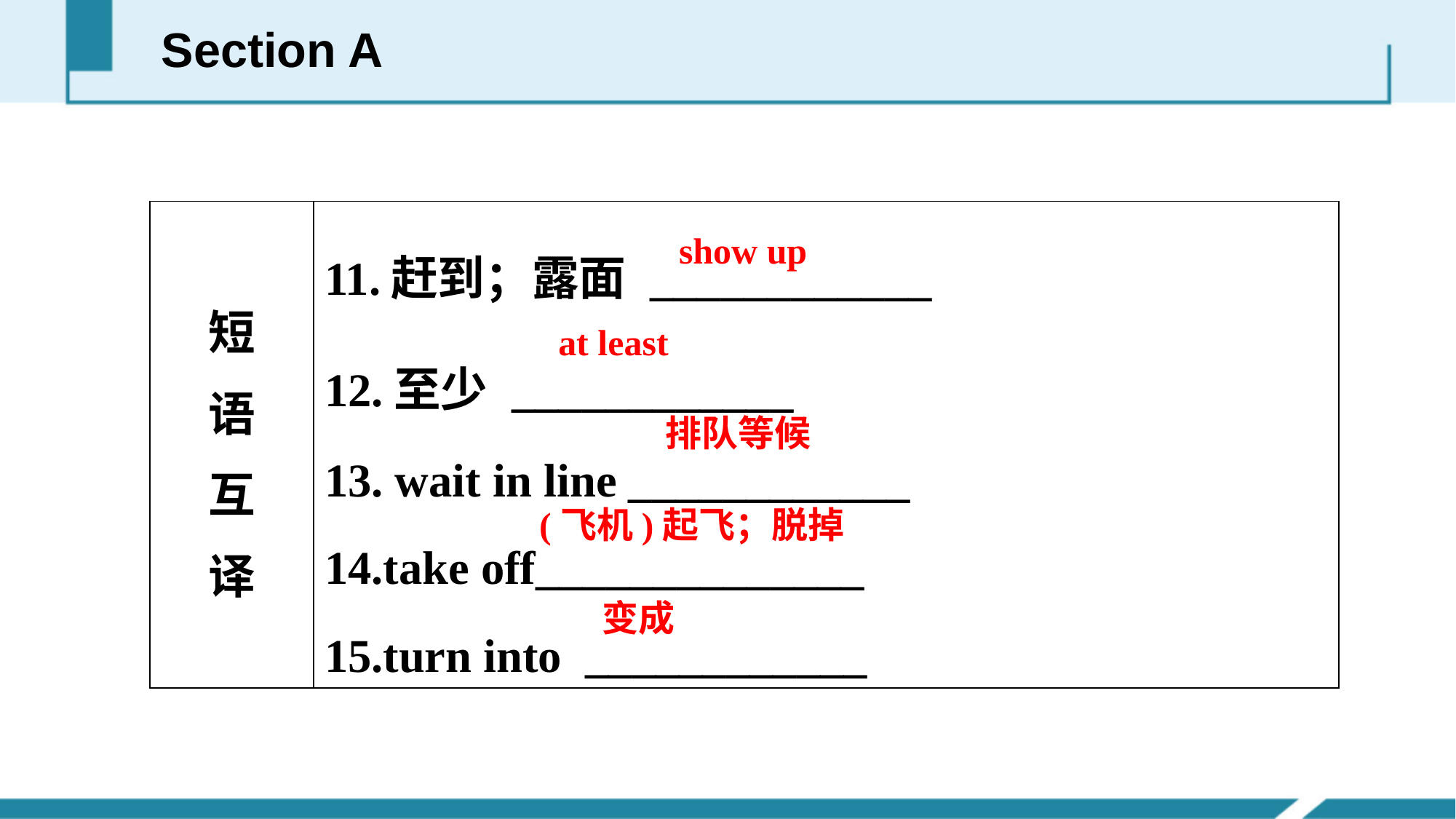

Section A
| 短 语 互 译 | 11.赶到；露面 \_\_\_\_\_\_\_\_\_\_\_\_ 12.至少 \_\_\_\_\_\_\_\_\_\_\_\_ 13. wait in line \_\_\_\_\_\_\_\_\_\_\_\_ 14.take off\_\_\_\_\_\_\_\_\_\_\_\_\_\_ 15.turn into \_\_\_\_\_\_\_\_\_\_\_\_ |
| --- | --- |
show up
at least

排队等候
(飞机)起飞；脱掉
变成